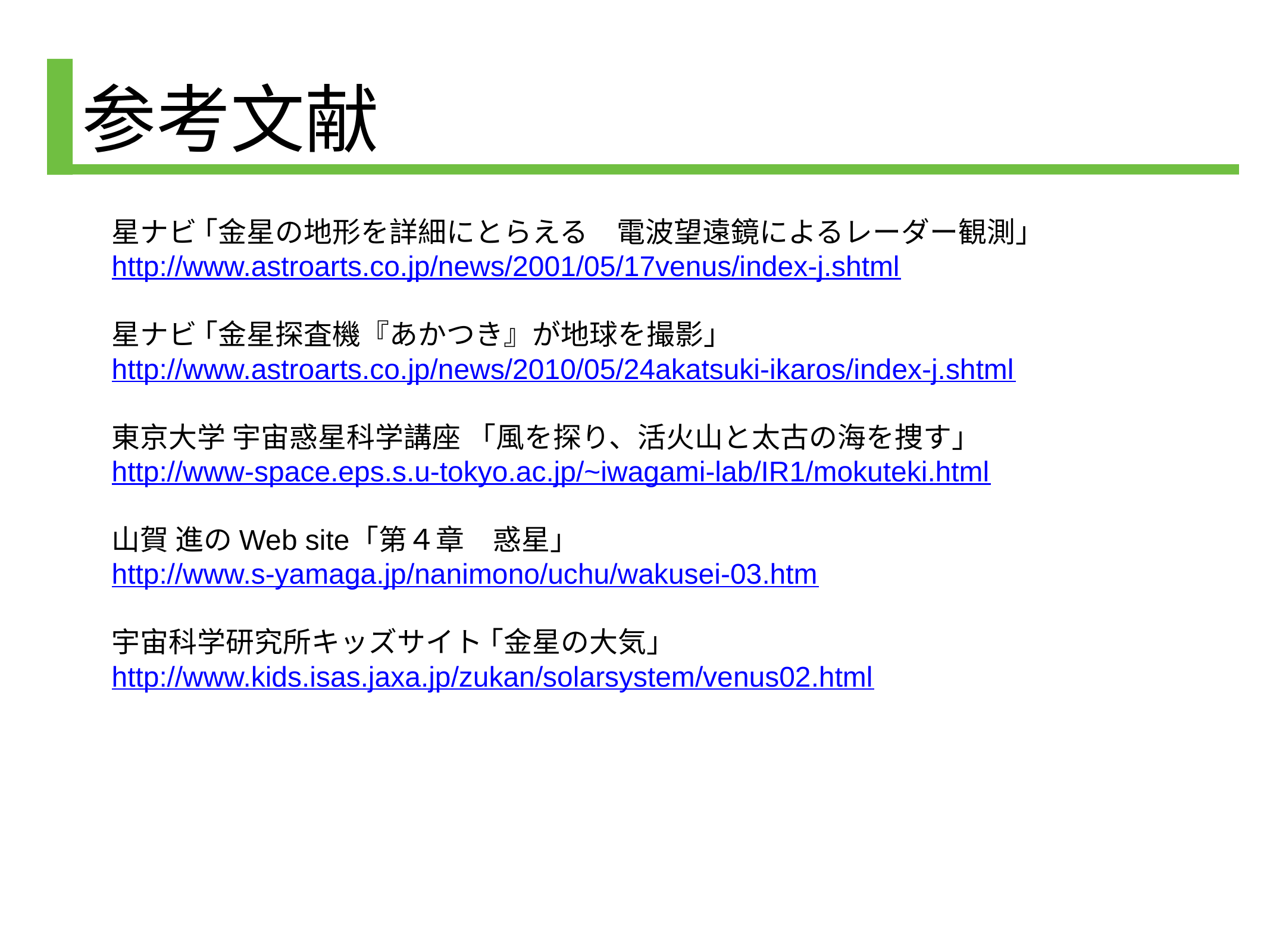

# 参考文献
星ナビ ｢金星の地形を詳細にとらえる　電波望遠鏡によるレーダー観測｣
http://www.astroarts.co.jp/news/2001/05/17venus/index-j.shtml

星ナビ ｢金星探査機『あかつき』が地球を撮影｣
http://www.astroarts.co.jp/news/2010/05/24akatsuki-ikaros/index-j.shtml

東京大学 宇宙惑星科学講座 「風を探り、活火山と太古の海を捜す」
http://www-space.eps.s.u-tokyo.ac.jp/~iwagami-lab/IR1/mokuteki.html

山賀 進のWeb site ｢第４章　惑星｣
http://www.s-yamaga.jp/nanimono/uchu/wakusei-03.htm

宇宙科学研究所キッズサイト ｢金星の大気｣
http://www.kids.isas.jaxa.jp/zukan/solarsystem/venus02.html